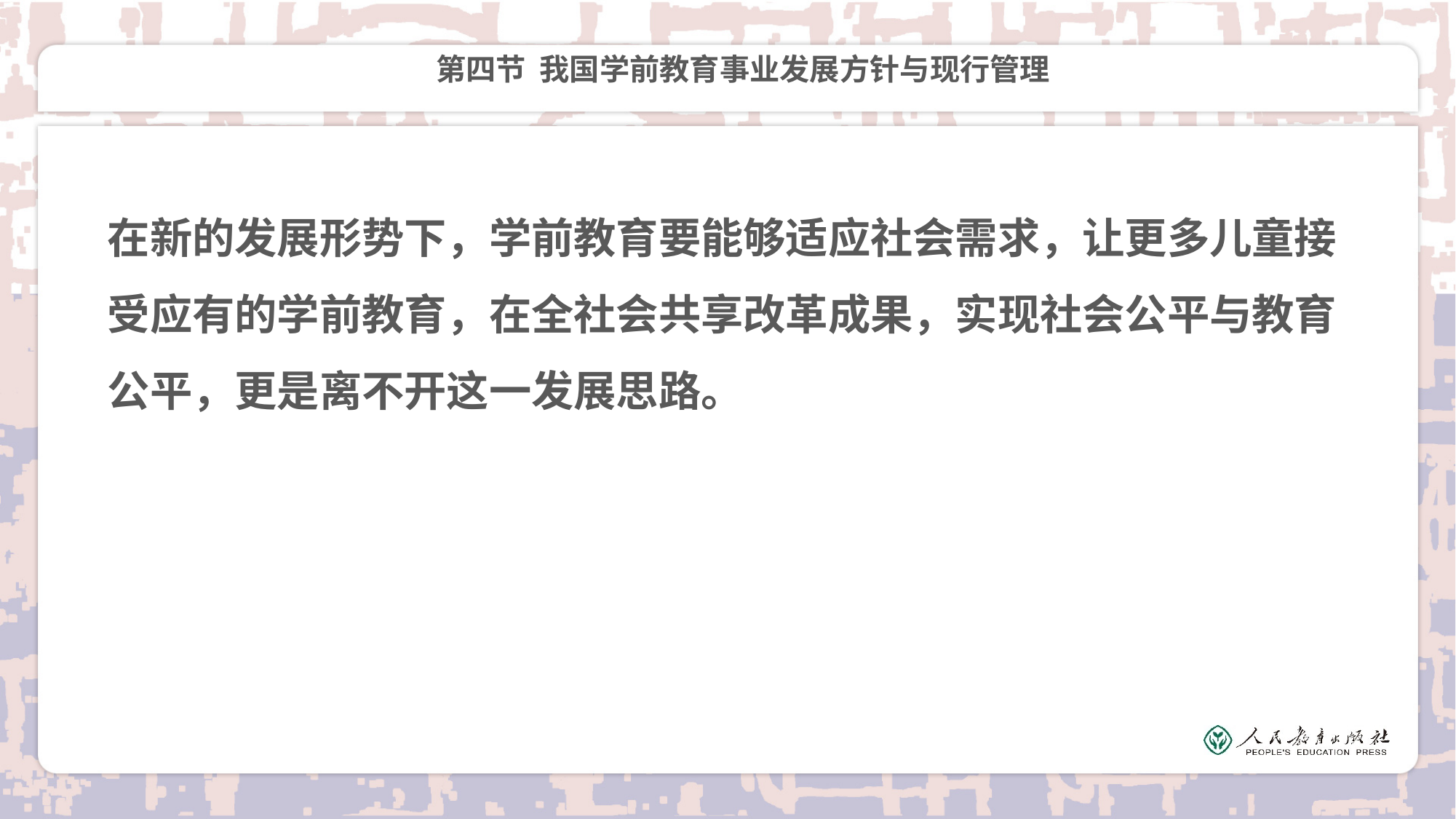

# 第四节  我国学前教育事业发展方针与现行管理
在新的发展形势下，学前教育要能够适应社会需求，让更多儿童接受应有的学前教育，在全社会共享改革成果，实现社会公平与教育公平，更是离不开这一发展思路。